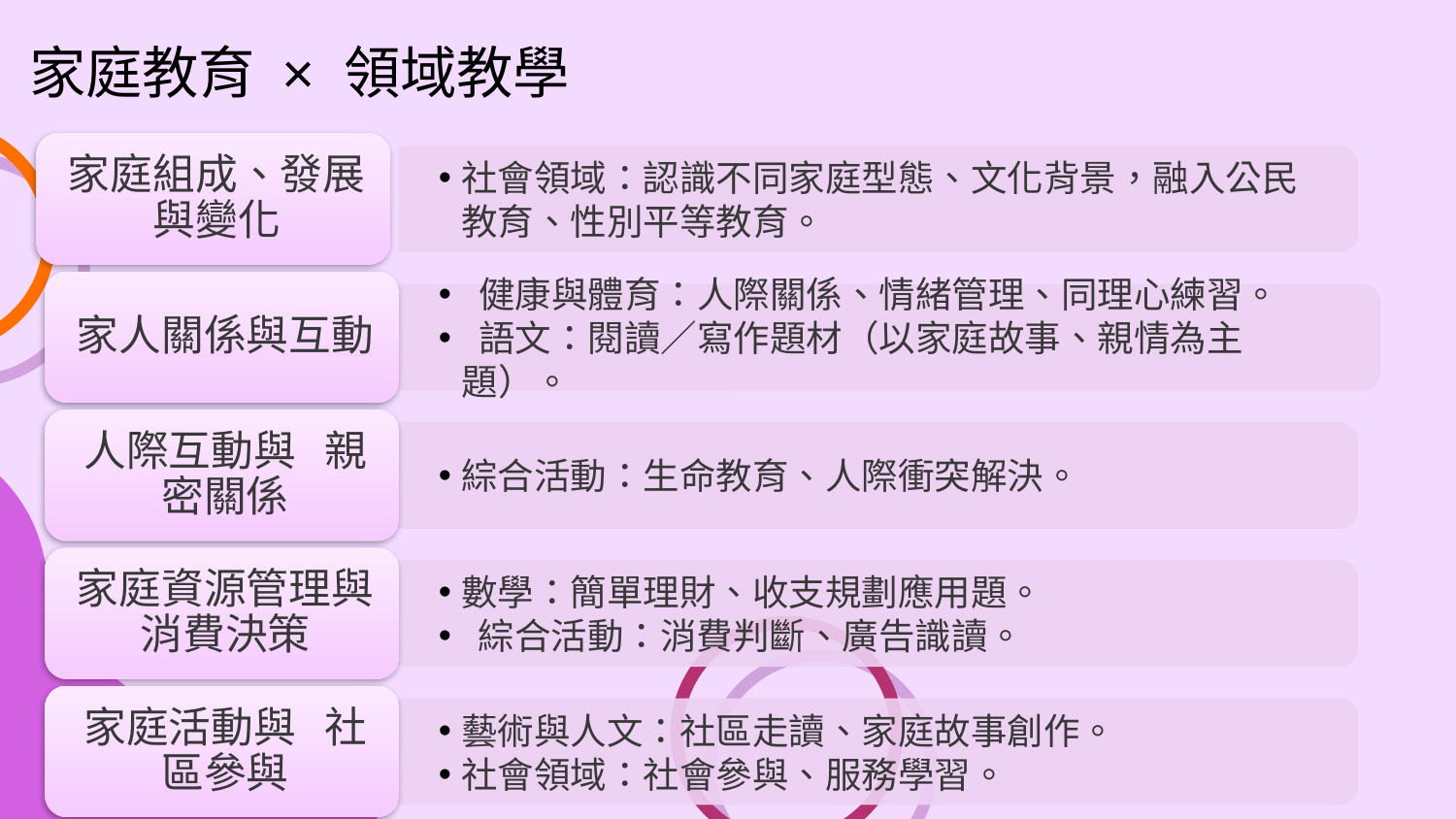

家庭教育 × 領域教學
社會領域：認識不同家庭型態、文化背景，融入公民教育、性別平等教育。
家庭組成、發展與變化
 健康與體育：人際關係、情緒管理、同理心練習。
 語文：閱讀／寫作題材（以家庭故事、親情為主題）。
家人關係與互動
綜合活動：生命教育、人際衝突解決。
人際互動與   親密關係
數學：簡單理財、收支規劃應用題。
 綜合活動：消費判斷、廣告識讀。
家庭資源管理與消費決策
藝術與人文：社區走讀、家庭故事創作。
社會領域：社會參與、服務學習。
家庭活動與   社區參與